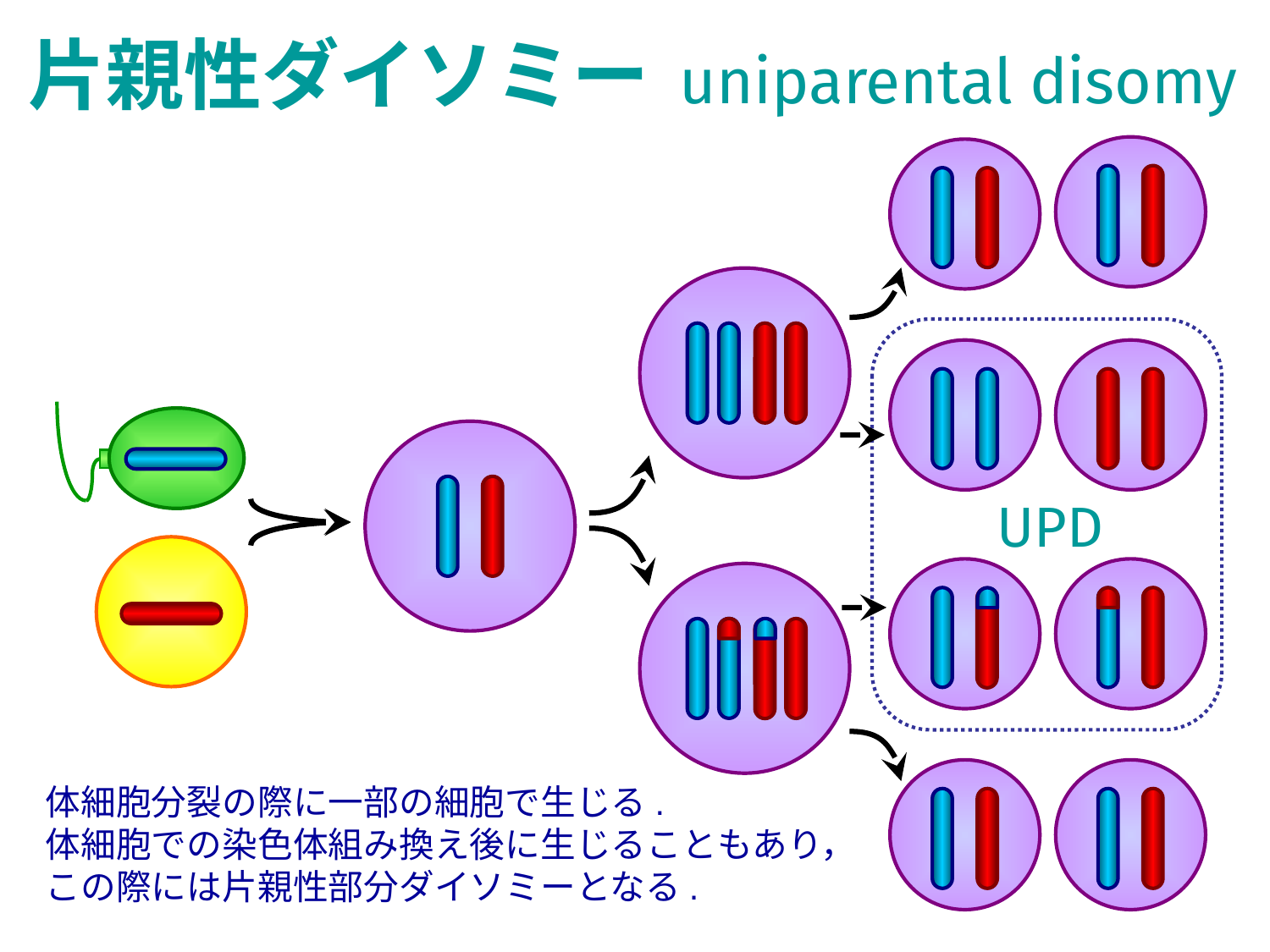

片親性ダイソミー uniparental disomy

UPD

体細胞分裂の際に一部の細胞で生じる.
体細胞での染色体組み換え後に生じることもあり，
この際には片親性部分ダイソミーとなる.